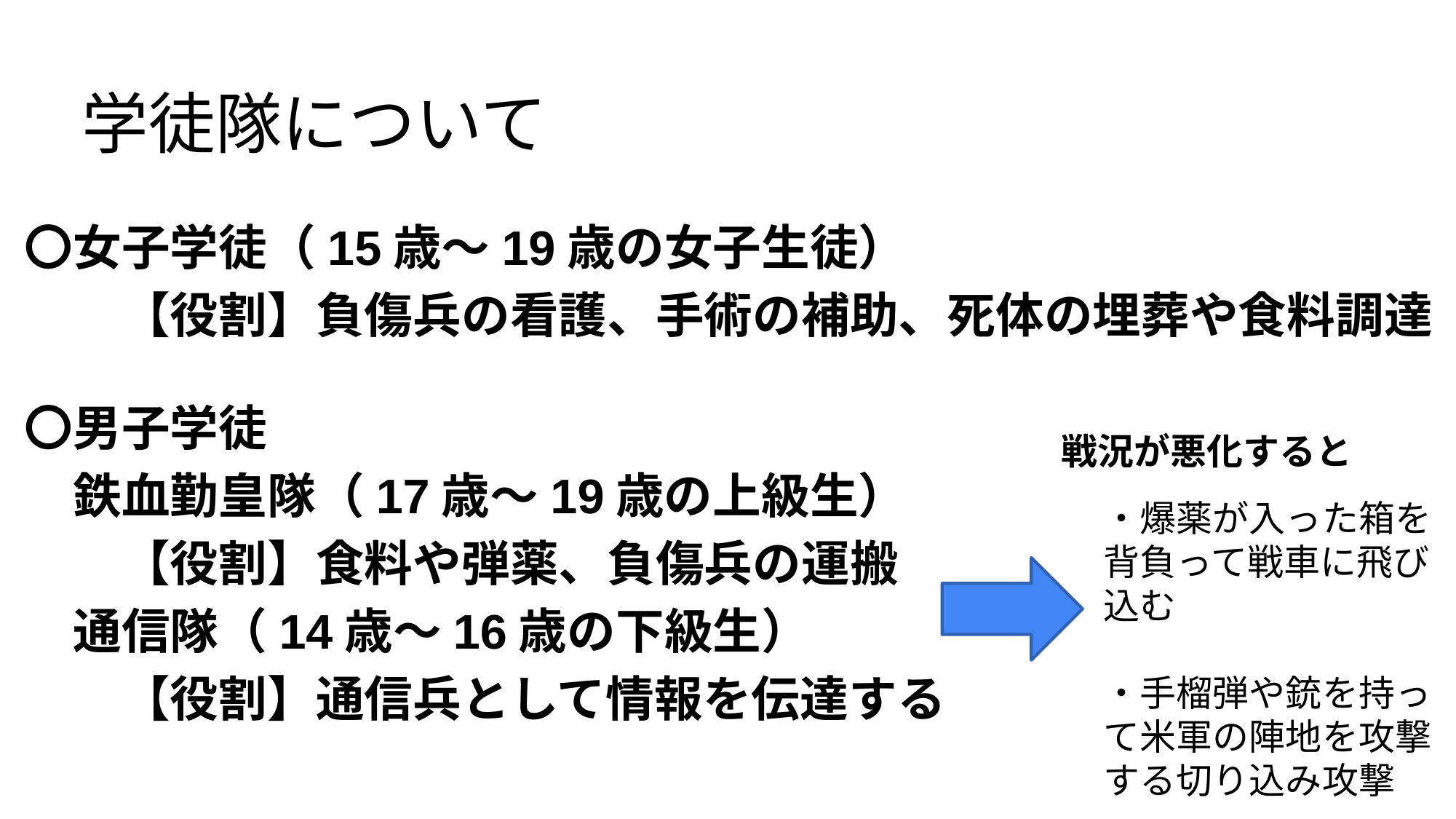

# 学徒隊について
〇女子学徒（15歳～19歳の女子生徒）
　　【役割】負傷兵の看護、手術の補助、死体の埋葬や食料調達
〇男子学徒
　鉄血勤皇隊（17歳～19歳の上級生）
　　【役割】食料や弾薬、負傷兵の運搬
　通信隊（14歳～16歳の下級生）
　　【役割】通信兵として情報を伝達する
戦況が悪化すると
・爆薬が入った箱を背負って戦車に飛び込む

・手榴弾や銃を持って米軍の陣地を攻撃する切り込み攻撃